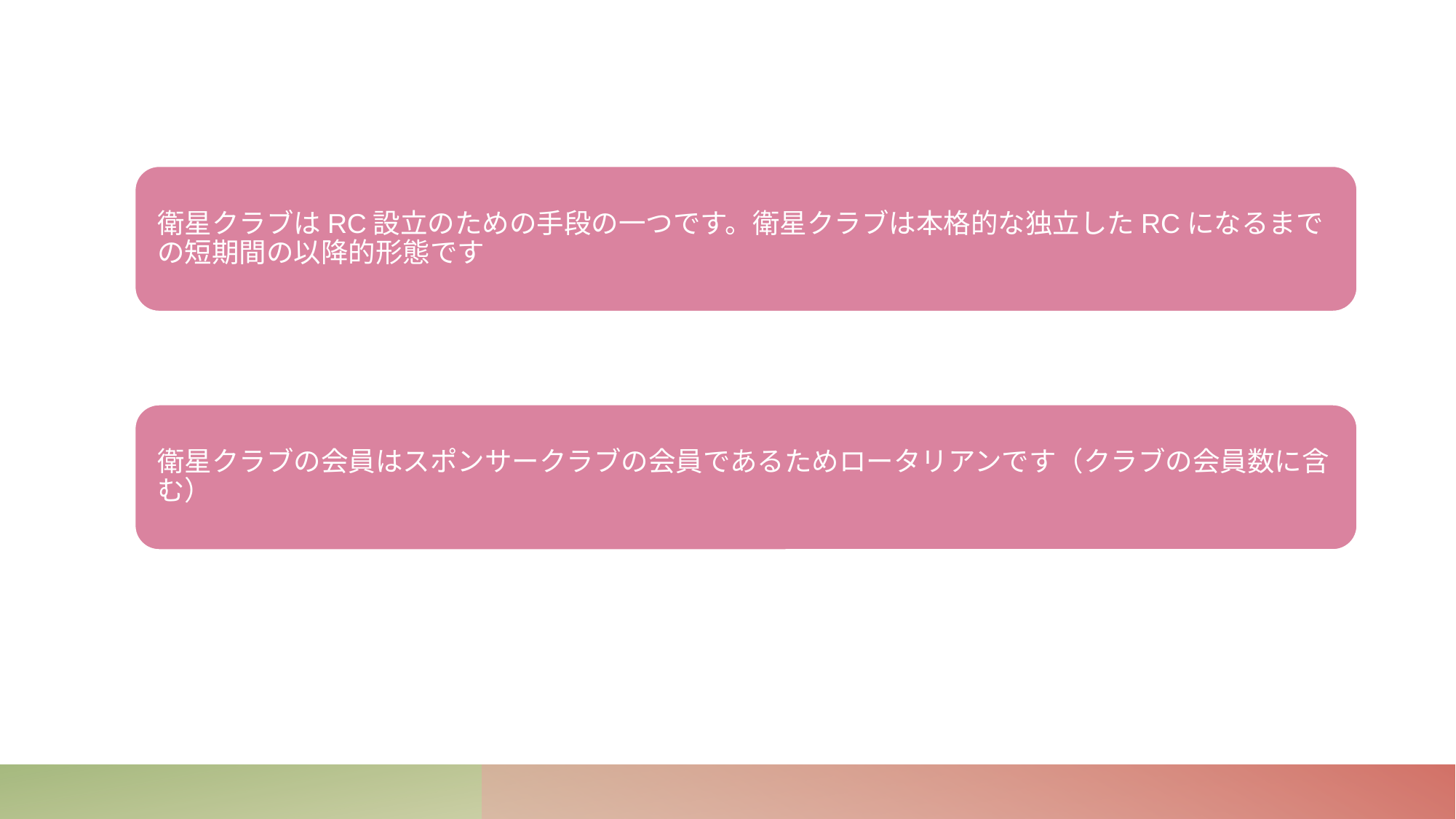

衛星クラブはRC設立のための手段の一つです。衛星クラブは本格的な独立したRCになるまでの短期間の以降的形態です
衛星クラブの会員はスポンサークラブの会員であるためロータリアンです（クラブの会員数に含む）